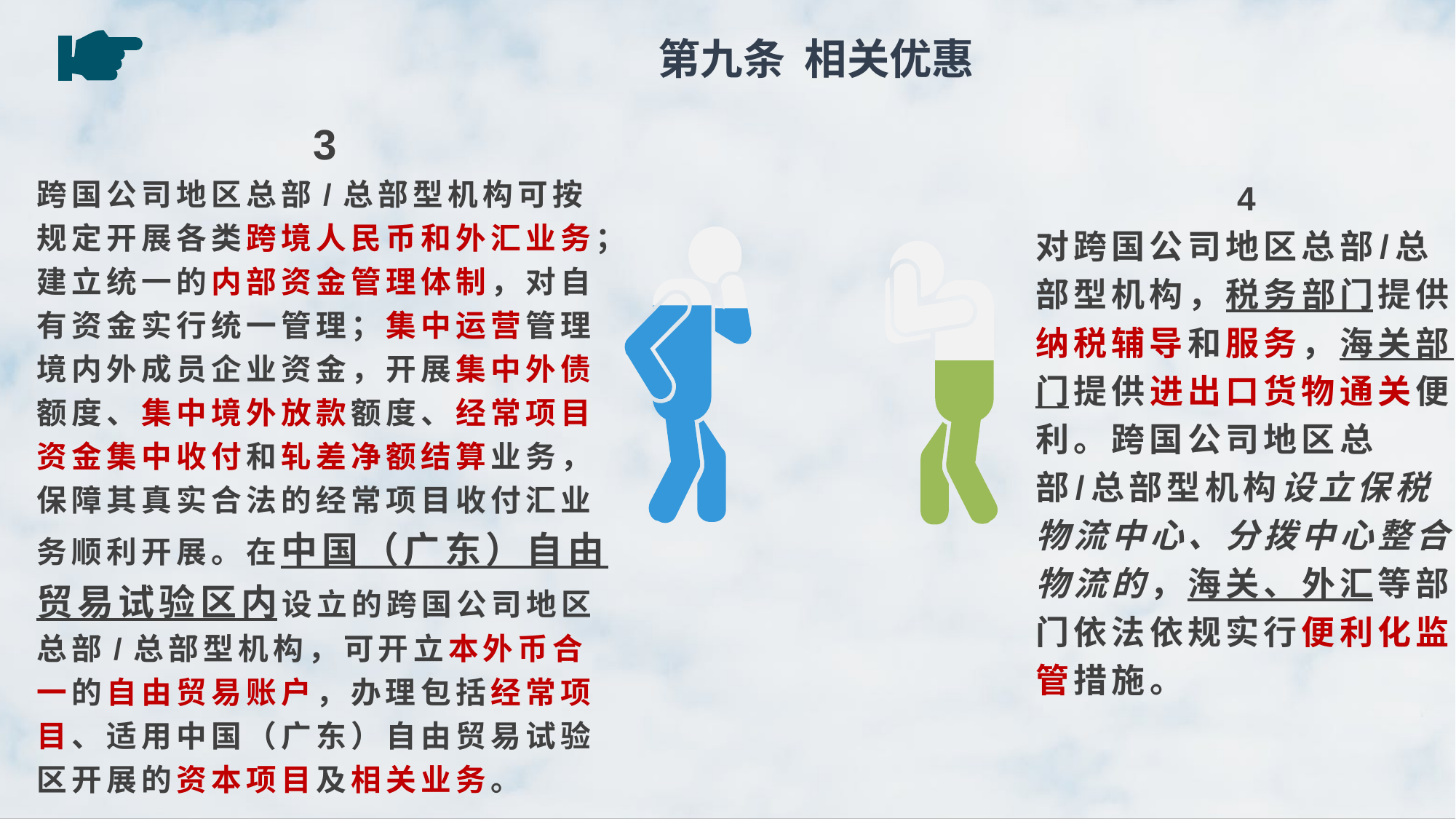

第九条  相关优惠

3
跨国公司地区总部/总部型机构可按规定开展各类跨境人民币和外汇业务；建立统一的内部资金管理体制，对自有资金实行统一管理；集中运营管理境内外成员企业资金，开展集中外债额度、集中境外放款额度、经常项目资金集中收付和轧差净额结算业务，保障其真实合法的经常项目收付汇业务顺利开展。在中国（广东）自由贸易试验区内设立的跨国公司地区总部/总部型机构，可开立本外币合一的自由贸易账户，办理包括经常项目、适用中国（广东）自由贸易试验区开展的资本项目及相关业务。
4
对跨国公司地区总部/总部型机构，税务部门提供纳税辅导和服务，海关部门提供进出口货物通关便利。跨国公司地区总部/总部型机构设立保税物流中心、分拨中心整合物流的，海关、外汇等部门依法依规实行便利化监管措施。